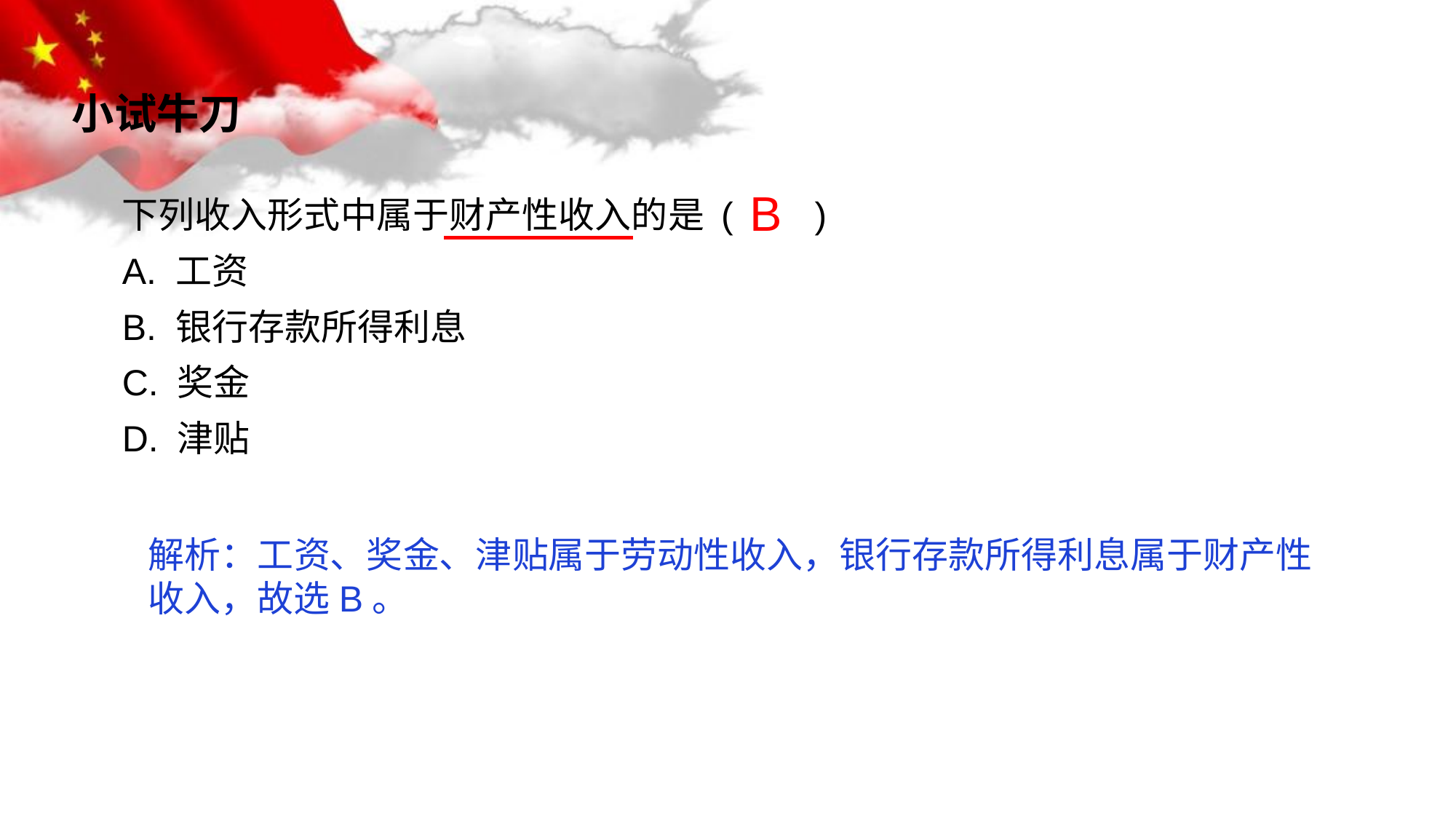

小试牛刀
下列收入形式中属于财产性收入的是 (        )
A. 工资
B. 银行存款所得利息
C. 奖金
D. 津贴
 B
解析：工资、奖金、津贴属于劳动性收入，银行存款所得利息属于财产性收入，故选B。